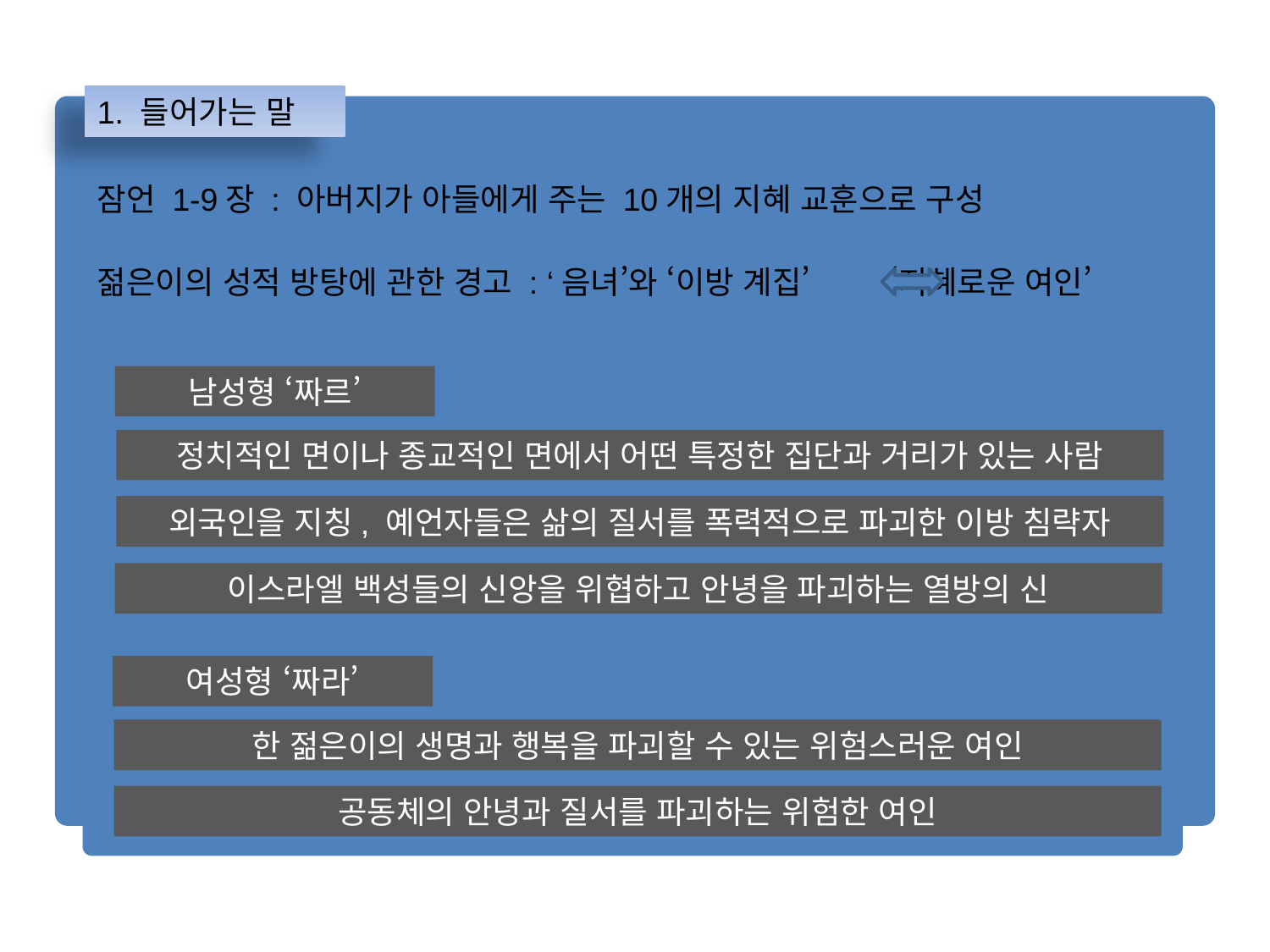

1. 들어가는 말

잠언 1-9장 : 아버지가 아들에게 주는 10개의 지혜 교훈으로 구성
젊은이의 성적 방탕에 관한 경고 : ‘음녀’와 ‘이방 계집’         ‘지혜로운 여인’

남성형 ‘짜르’
정치적인 면이나 종교적인 면에서 어떤 특정한 집단과 거리가 있는 사람
외국인을 지칭, 예언자들은 삶의 질서를 폭력적으로 파괴한 이방 침략자
이스라엘 백성들의 신앙을 위협하고 안녕을 파괴하는 열방의 신

여성형 ‘짜라’
한 젊은이의 생명과 행복을 파괴할 수 있는 위험스러운 여인
공동체의 안녕과 질서를 파괴하는 위험한 여인